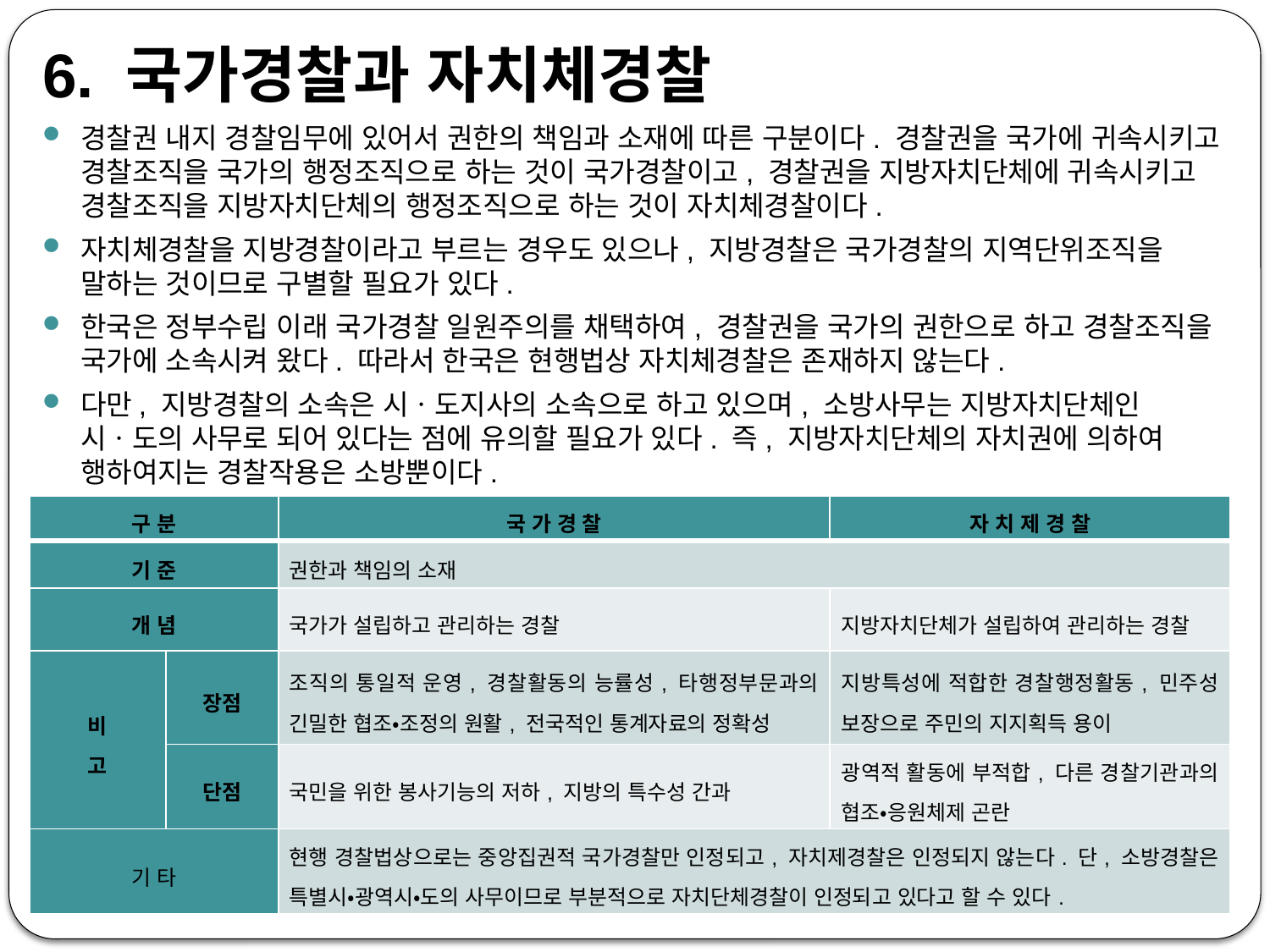

6. 국가경찰과 자치체경찰
경찰권 내지 경찰임무에 있어서 권한의 책임과 소재에 따른 구분이다. 경찰권을 국가에 귀속시키고 경찰조직을 국가의 행정조직으로 하는 것이 국가경찰이고, 경찰권을 지방자치단체에 귀속시키고 경찰조직을 지방자치단체의 행정조직으로 하는 것이 자치체경찰이다.
자치체경찰을 지방경찰이라고 부르는 경우도 있으나, 지방경찰은 국가경찰의 지역단위조직을 말하는 것이므로 구별할 필요가 있다.
한국은 정부수립 이래 국가경찰 일원주의를 채택하여, 경찰권을 국가의 권한으로 하고 경찰조직을 국가에 소속시켜 왔다. 따라서 한국은 현행법상 자치체경찰은 존재하지 않는다.
다만, 지방경찰의 소속은 시ㆍ도지사의 소속으로 하고 있으며, 소방사무는 지방자치단체인 시ㆍ도의 사무로 되어 있다는 점에 유의할 필요가 있다. 즉, 지방자치단체의 자치권에 의하여 행하여지는 경찰작용은 소방뿐이다.
| 구 분 |  | 국 가 경 찰 | 자 치 제 경 찰 |
| --- | --- | --- | --- |
| 기 준 |  | 권한과 책임의 소재 |  |
| 개 념 |  | 국가가 설립하고 관리하는 경찰 | 지방자치단체가 설립하여 관리하는 경찰 |
| 비 고 | 장점 | 조직의 통일적 운영, 경찰활동의 능률성, 타행정부문과의 긴밀한 협조‧조정의 원활, 전국적인 통계자료의 정확성 | 지방특성에 적합한 경찰행정활동, 민주성 보장으로 주민의 지지획득 용이 |
|  | 단점 | 국민을 위한 봉사기능의 저하, 지방의 특수성 간과 | 광역적 활동에 부적합, 다른 경찰기관과의 협조‧응원체제 곤란 |
| 기 타 |  | 현행 경찰법상으로는 중앙집권적 국가경찰만 인정되고, 자치제경찰은 인정되지 않는다. 단, 소방경찰은 특별시‧광역시‧도의 사무이므로 부분적으로 자치단체경찰이 인정되고 있다고 할 수 있다. |  |